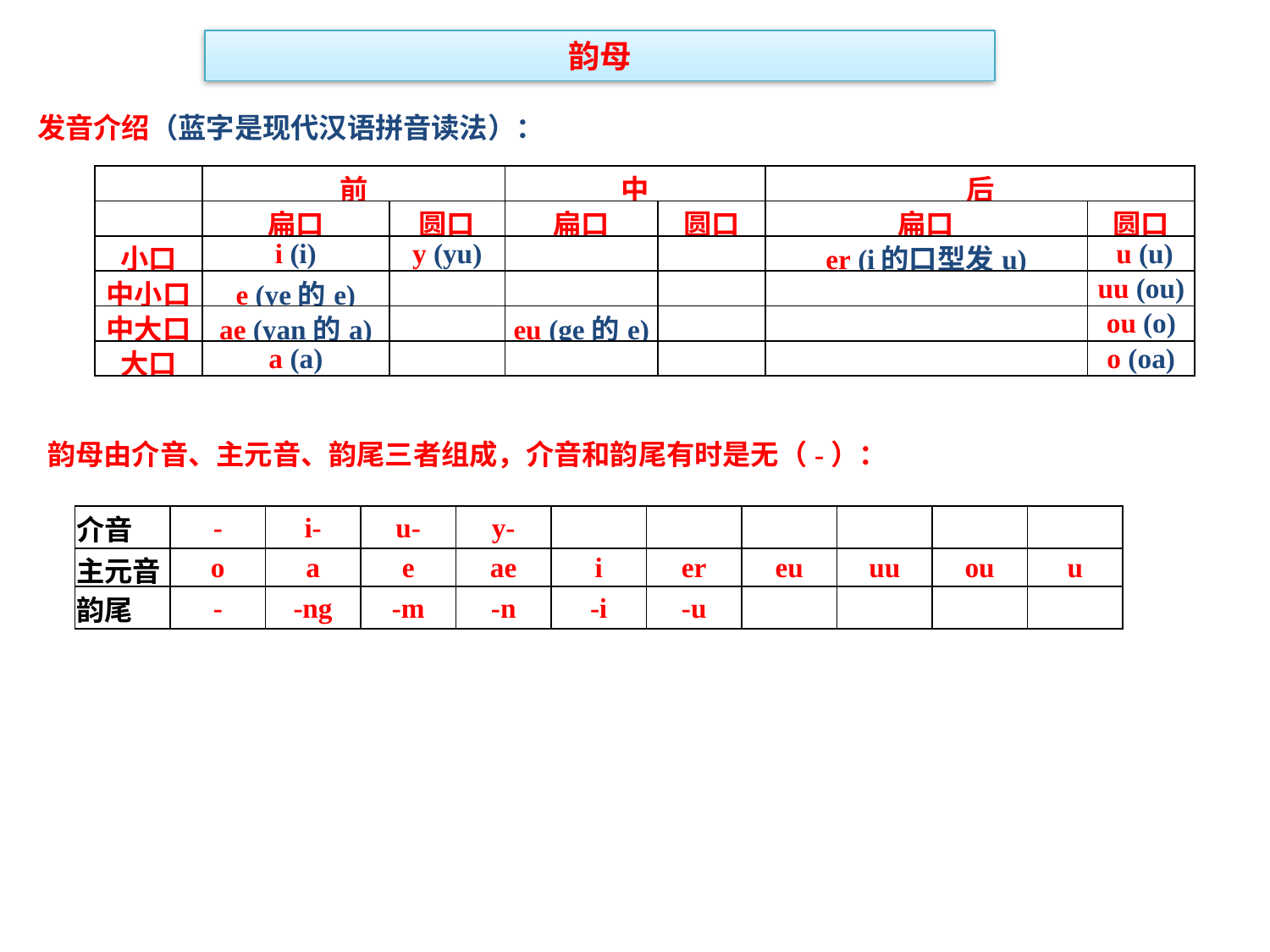

韵母
发音介绍（蓝字是现代汉语拼音读法）：
|  | 前 |  | 中 |  | 后 |  |
| --- | --- | --- | --- | --- | --- | --- |
|  | 扁口 | 圆口 | 扁口 | 圆口 | 扁口 | 圆口 |
| 小口 | i (i) | y (yu) |  |  | er (i的口型发u) | u (u) |
| 中小口 | e (ye的e) |  |  |  |  | uu (ou) |
| 中大口 | ae (yan的a) |  | eu (ge的e) |  |  | ou (o) |
| 大口 | a (a) |  |  |  |  | o (oa) |
韵母由介音、主元音、韵尾三者组成，介音和韵尾有时是无（-）：
| 介音 | - | i- | u- | y- |  |  |  |  |  |  |
| --- | --- | --- | --- | --- | --- | --- | --- | --- | --- | --- |
| 主元音 | o | a | e | ae | i | er | eu | uu | ou | u |
| 韵尾 | - | -ng | -m | -n | -i | -u |  |  |  |  |